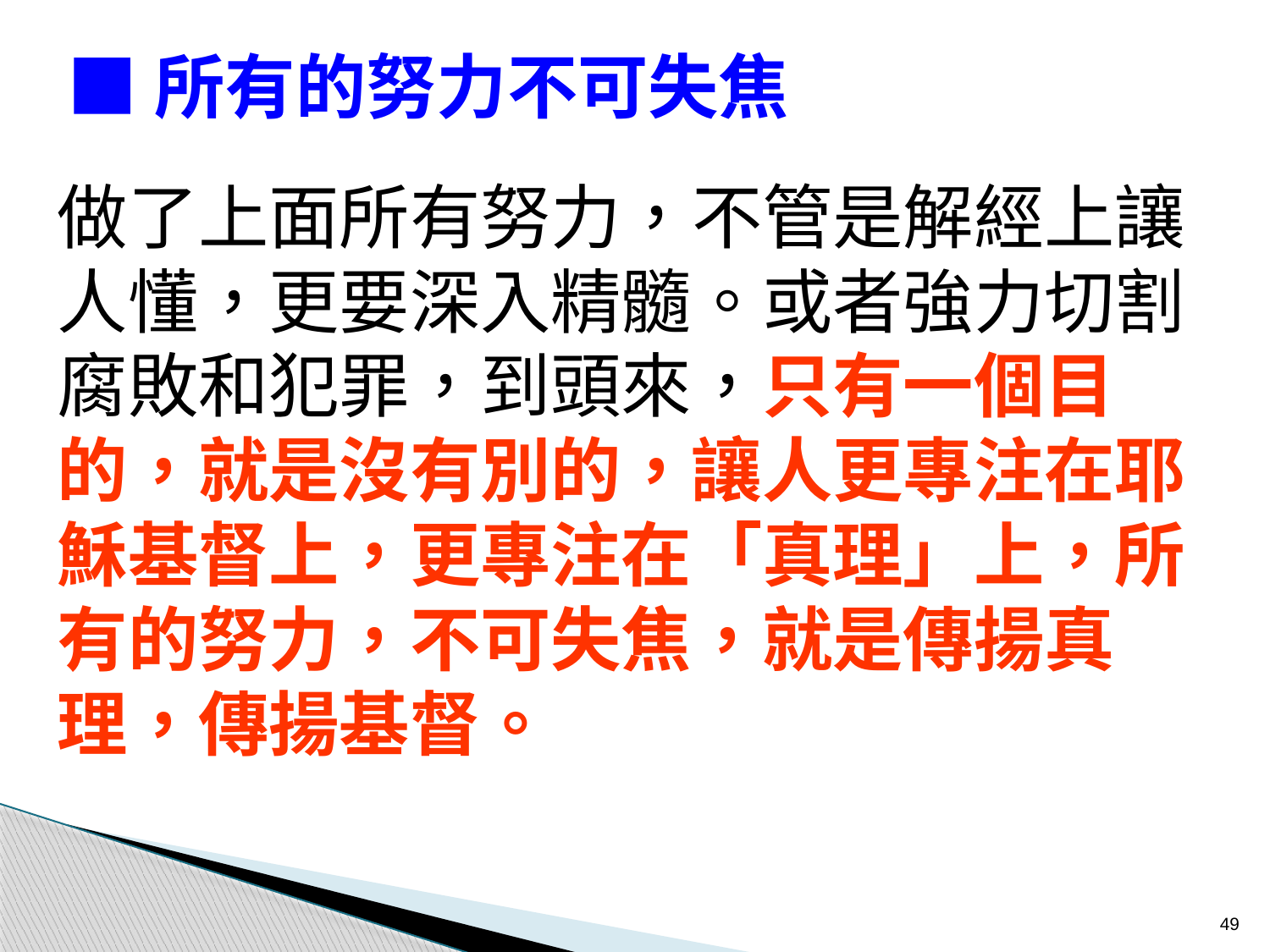

■所有的努力不可失焦
做了上面所有努力，不管是解經上讓人懂，更要深入精髓。或者強力切割腐敗和犯罪，到頭來，只有一個目的，就是沒有別的，讓人更專注在耶穌基督上，更專注在「真理」上，所有的努力，不可失焦，就是傳揚真理，傳揚基督。
49